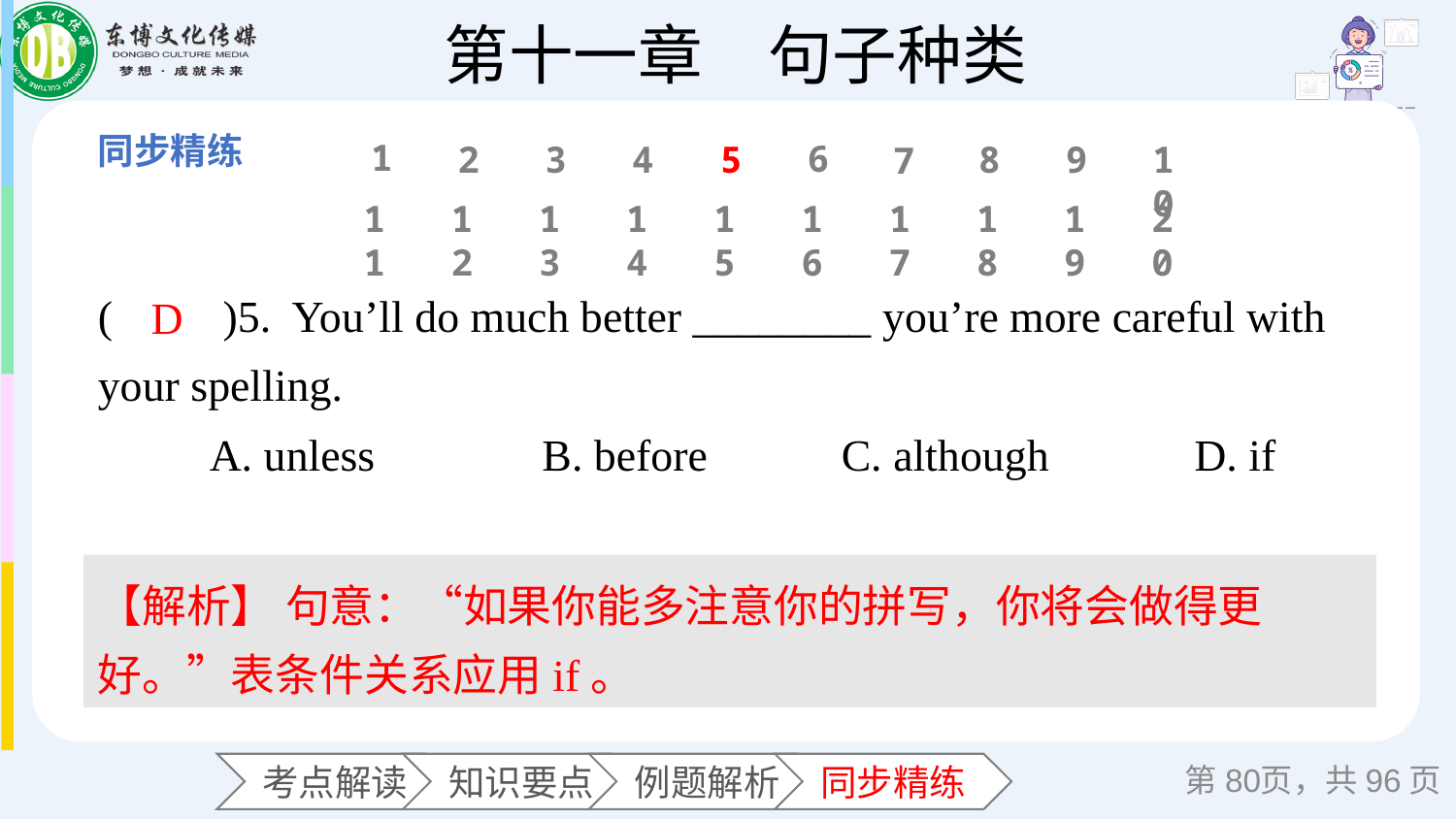

1
6
2
3
4
5
8
9
10
7
11
12
13
14
15
16
17
18
19
20
(　　)5.  You’ll do much better ________ you’re more careful with your spelling.
          A. unless               B. before            C. although             D. if
D
【解析】 句意：“如果你能多注意你的拼写，你将会做得更好。”表条件关系应用if。
第80页，共96页